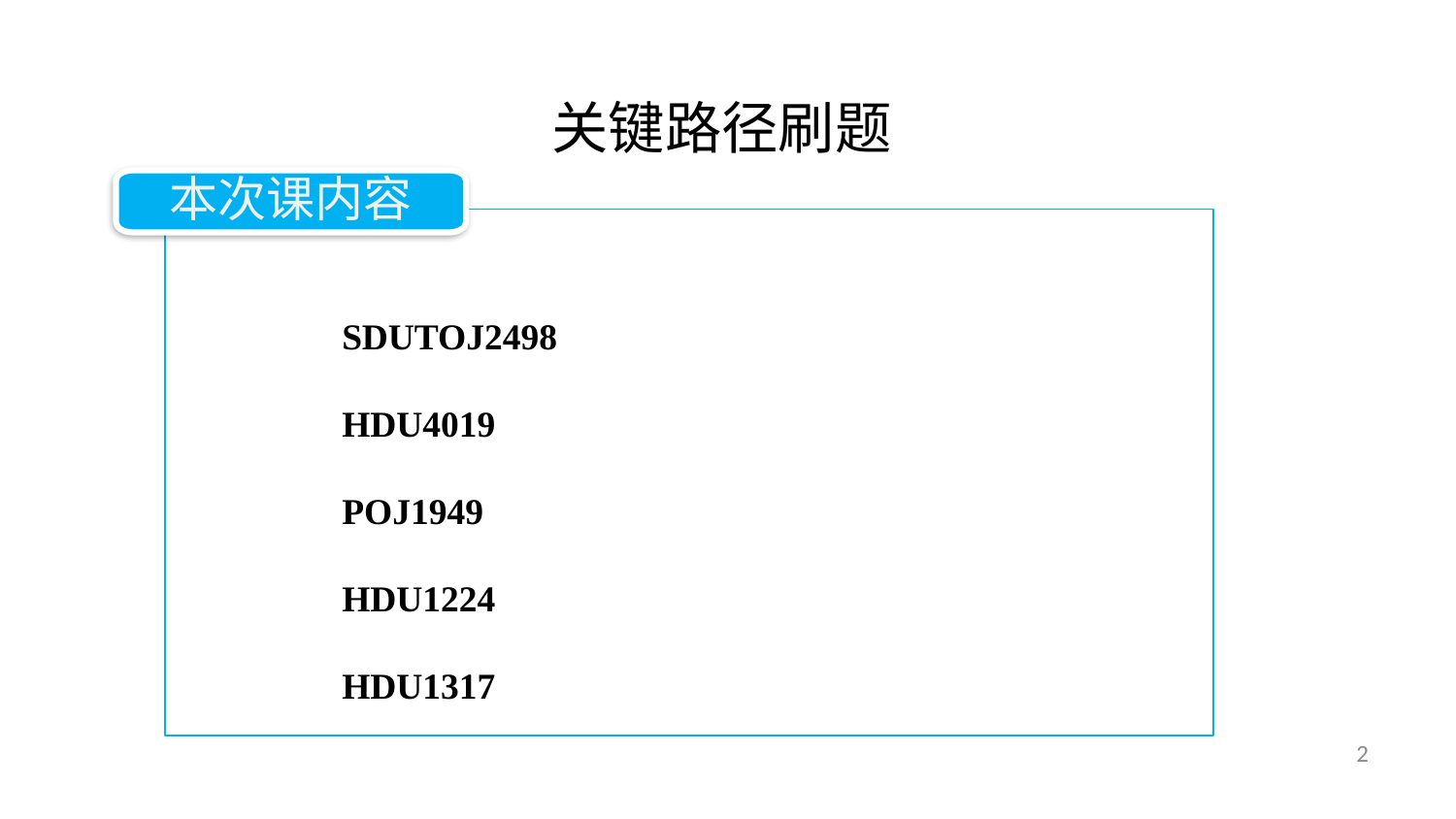

关键路径刷题
本次课内容

SDUTOJ2498
HDU4019
POJ1949
HDU1224
HDU1317
2